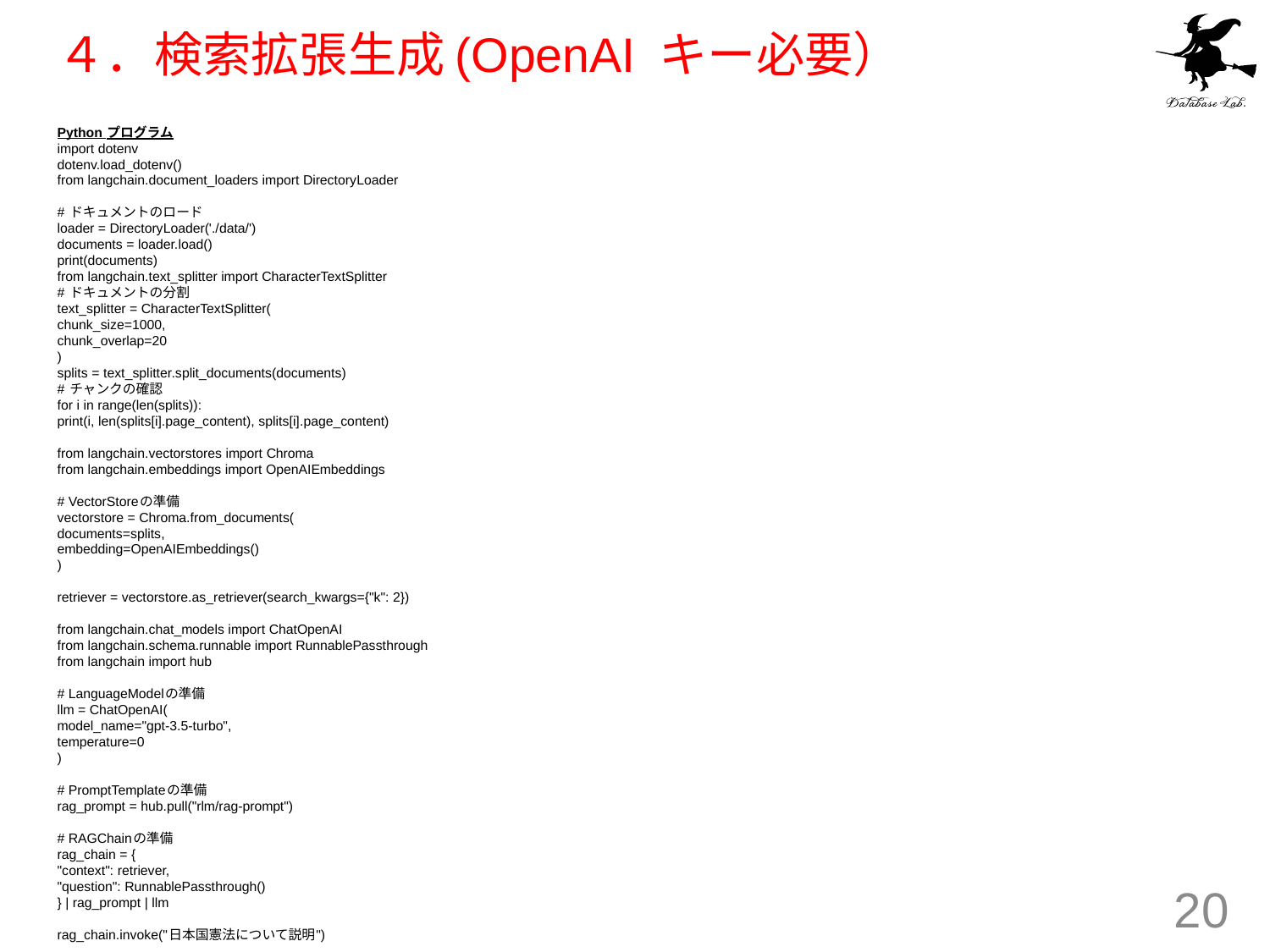

# ４．検索拡張生成(OpenAI キー必要）
Python プログラム
import dotenv
dotenv.load_dotenv()
from langchain.document_loaders import DirectoryLoader

# ドキュメントのロード
loader = DirectoryLoader('./data/')
documents = loader.load()
print(documents)
from langchain.text_splitter import CharacterTextSplitter
# ドキュメントの分割
text_splitter = CharacterTextSplitter(
chunk_size=1000,
chunk_overlap=20
)
splits = text_splitter.split_documents(documents)
# チャンクの確認
for i in range(len(splits)):
print(i, len(splits[i].page_content), splits[i].page_content)

from langchain.vectorstores import Chroma
from langchain.embeddings import OpenAIEmbeddings

# VectorStoreの準備
vectorstore = Chroma.from_documents(
documents=splits,
embedding=OpenAIEmbeddings()
)

retriever = vectorstore.as_retriever(search_kwargs={"k": 2})

from langchain.chat_models import ChatOpenAI
from langchain.schema.runnable import RunnablePassthrough
from langchain import hub

# LanguageModelの準備
llm = ChatOpenAI(
model_name="gpt-3.5-turbo",
temperature=0
)

# PromptTemplateの準備
rag_prompt = hub.pull("rlm/rag-prompt")

# RAGChainの準備
rag_chain = {
"context": retriever,
"question": RunnablePassthrough()
} | rag_prompt | llm

rag_chain.invoke("日本国憲法について説明")

20